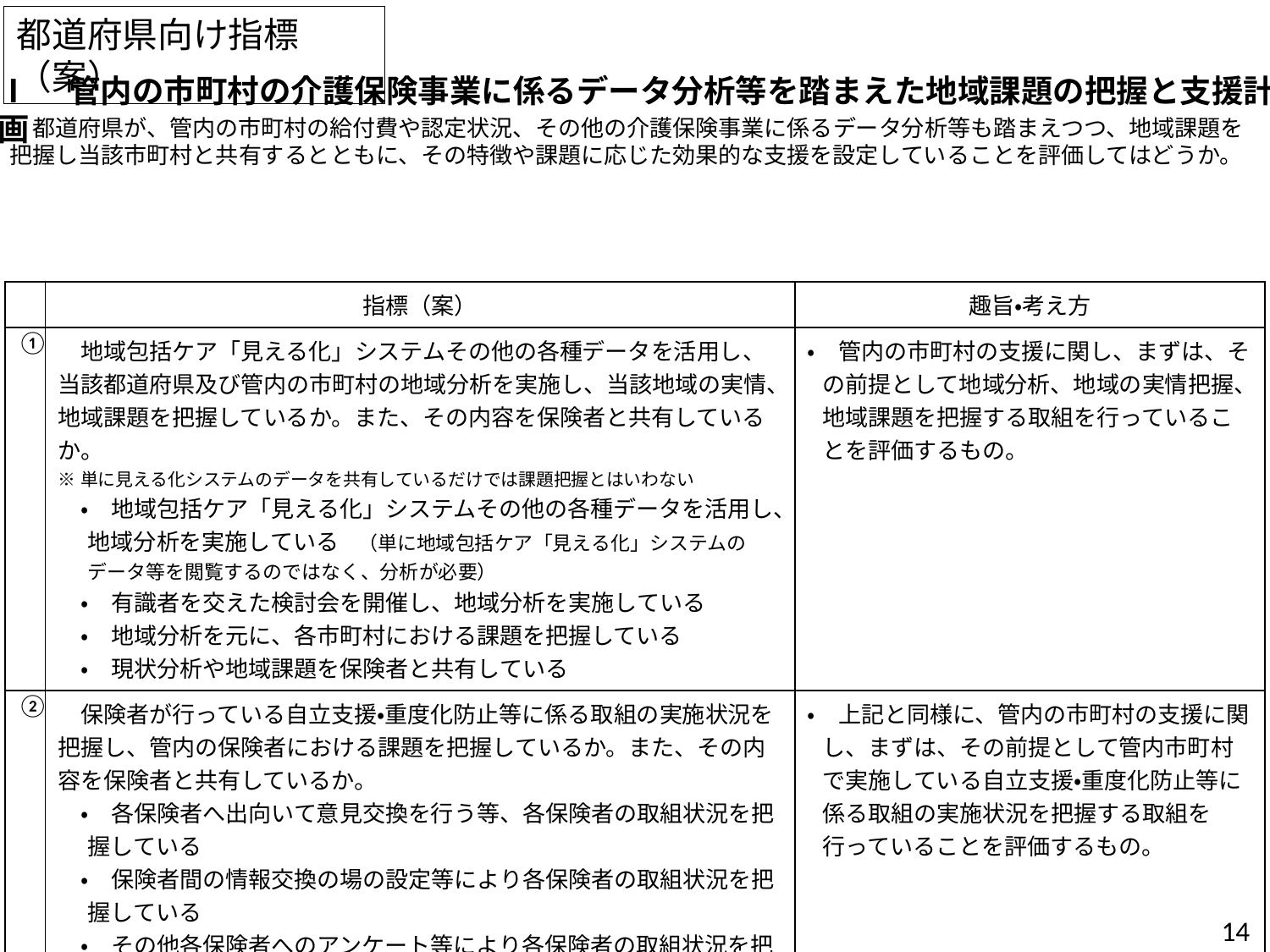

都道府県向け指標（案）
Ⅰ　管内の市町村の介護保険事業に係るデータ分析等を踏まえた地域課題の把握と支援計画
　都道府県が、管内の市町村の給付費や認定状況、その他の介護保険事業に係るデータ分析等も踏まえつつ、地域課題を把握し当該市町村と共有するとともに、その特徴や課題に応じた効果的な支援を設定していることを評価してはどうか。
|  | 指標（案） | 趣旨・考え方 |
| --- | --- | --- |
| ① | 地域包括ケア「見える化」システムその他の各種データを活用し、当該都道府県及び管内の市町村の地域分析を実施し、当該地域の実情、地域課題を把握しているか。また、その内容を保険者と共有しているか。 ※単に見える化システムのデータを共有しているだけでは課題把握とはいわない 　・　地域包括ケア「見える化」システムその他の各種データを活用し、地域分析を実施している　（単に地域包括ケア「見える化」システムのデータ等を閲覧するのではなく、分析が必要） 　・　有識者を交えた検討会を開催し、地域分析を実施している 　・　地域分析を元に、各市町村における課題を把握している 　・　現状分析や地域課題を保険者と共有している | ・　管内の市町村の支援に関し、まずは、その前提として地域分析、地域の実情把握、地域課題を把握する取組を行っていることを評価するもの。 |
| ② | 保険者が行っている自立支援・重度化防止等に係る取組の実施状況を把握し、管内の保険者における課題を把握しているか。また、その内容を保険者と共有しているか。 　・　各保険者へ出向いて意見交換を行う等、各保険者の取組状況を把握している 　・　保険者間の情報交換の場の設定等により各保険者の取組状況を把握している 　・　その他各保険者へのアンケート等により各保険者の取組状況を把握している 　・　保険者向け評価指標の結果を用いて、各保険者の取組状況を分析している 　・　把握した各保険者の取組状況を保険者と共有している | ・　上記と同様に、管内の市町村の支援に関し、まずは、その前提として管内市町村で実施している自立支援・重度化防止等に係る取組の実施状況を把握する取組を行っていることを評価するもの。 |
14